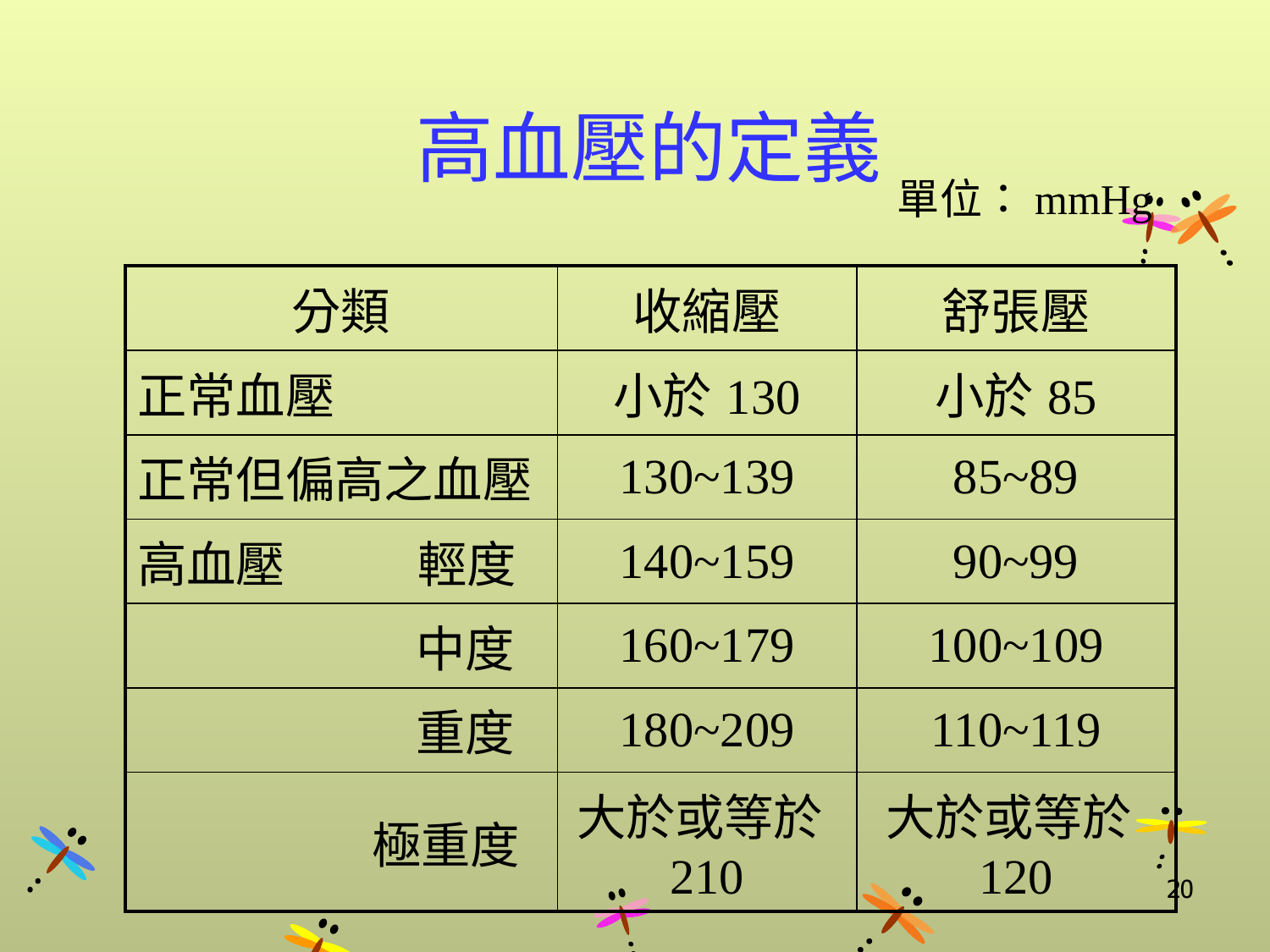

# 高血壓的定義
單位：mmHg
| 分類 | 收縮壓 | 舒張壓 |
| --- | --- | --- |
| 正常血壓 | 小於130 | 小於85 |
| 正常但偏高之血壓 | 130~139 | 85~89 |
| 高血壓 輕度 | 140~159 | 90~99 |
| 中度 | 160~179 | 100~109 |
| 重度 | 180~209 | 110~119 |
| 極重度 | 大於或等於210 | 大於或等於120 |
20